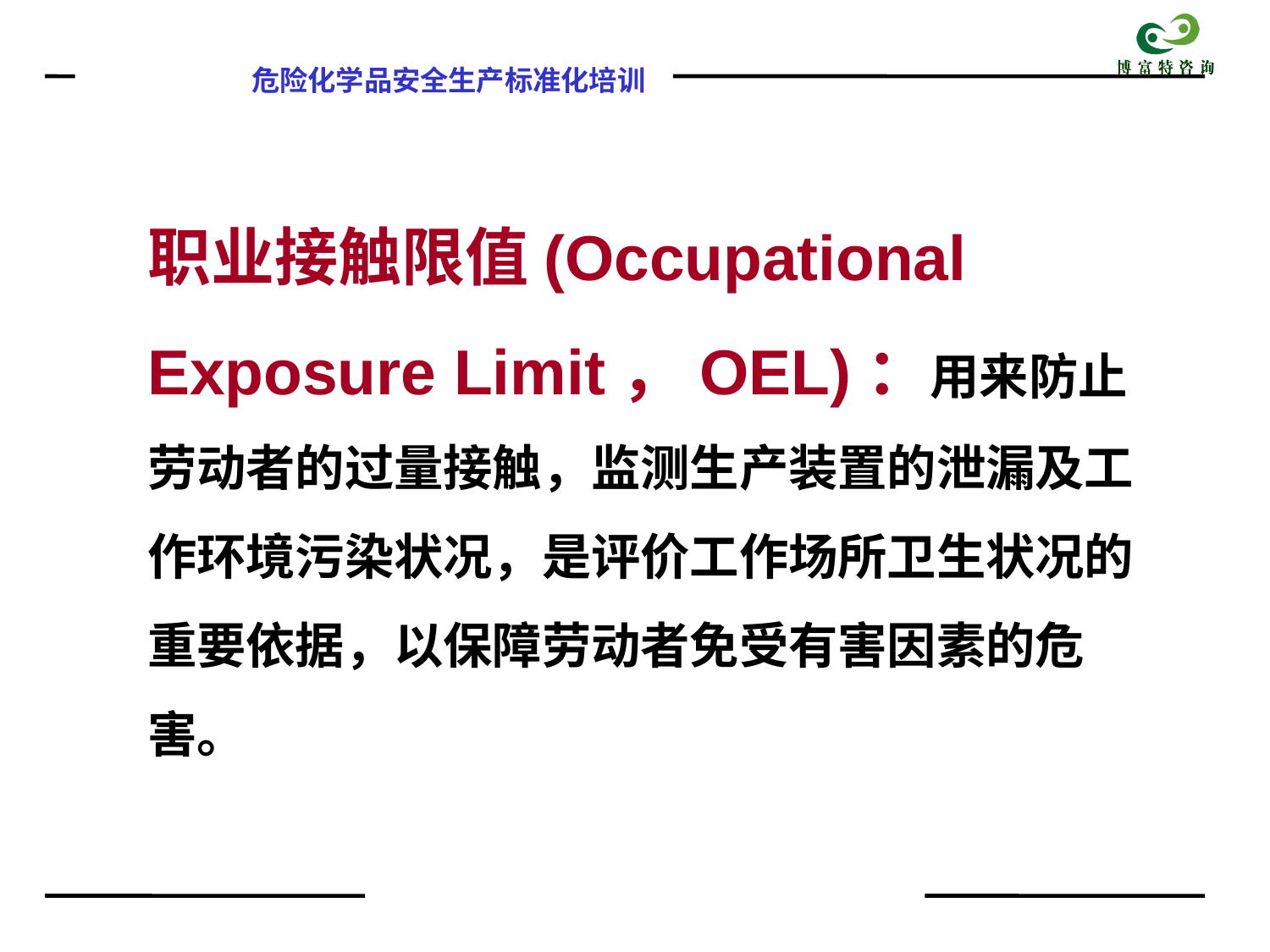

职业接触限值(Occupational Exposure Limit，OEL)：用来防止劳动者的过量接触，监测生产装置的泄漏及工作环境污染状况，是评价工作场所卫生状况的重要依据，以保障劳动者免受有害因素的危害。